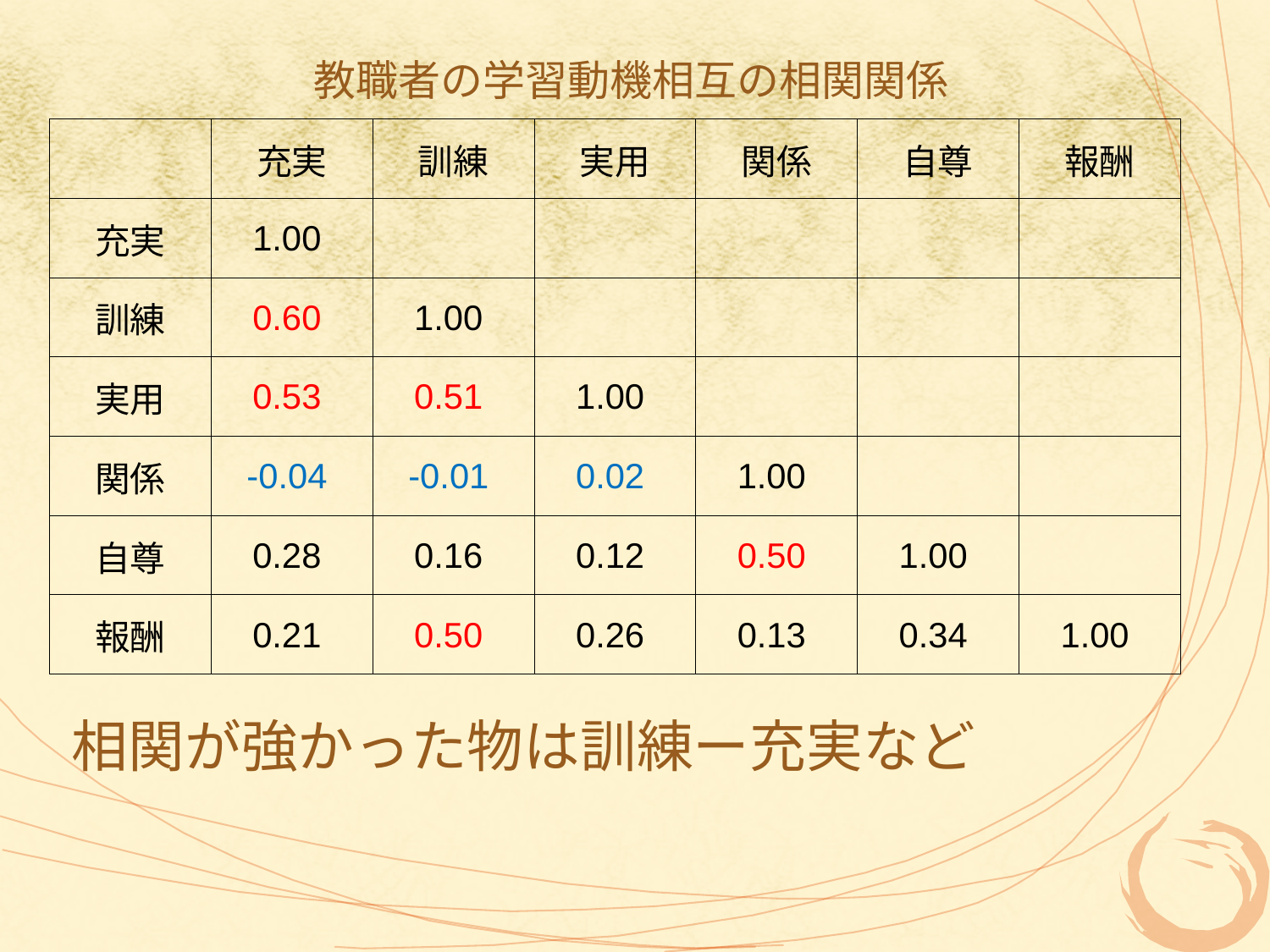

# 教職者の学習動機相互の相関関係
|  | 充実 | 訓練 | 実用 | 関係 | 自尊 | 報酬 |
| --- | --- | --- | --- | --- | --- | --- |
| 充実 | 1.00 |  |  |  |  |  |
| 訓練 | 0.60 | 1.00 |  |  |  |  |
| 実用 | 0.53 | 0.51 | 1.00 |  |  |  |
| 関係 | -0.04 | -0.01 | 0.02 | 1.00 |  |  |
| 自尊 | 0.28 | 0.16 | 0.12 | 0.50 | 1.00 |  |
| 報酬 | 0.21 | 0.50 | 0.26 | 0.13 | 0.34 | 1.00 |
相関が強かった物は訓練ー充実など